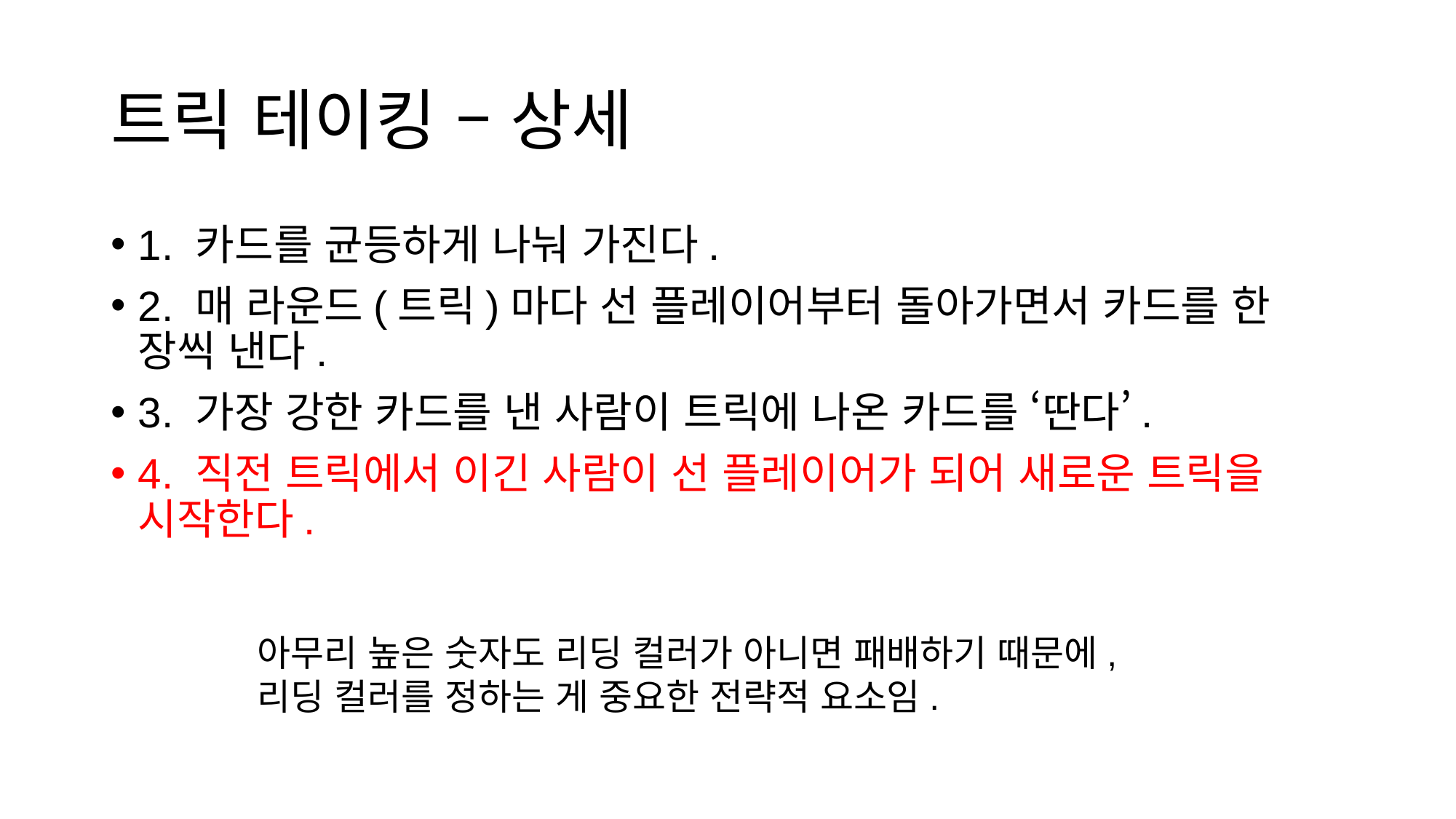

# 트릭 테이킹 – 상세
1. 카드를 균등하게 나눠 가진다.
2. 매 라운드(트릭)마다 선 플레이어부터 돌아가면서 카드를 한 장씩 낸다.
3. 가장 강한 카드를 낸 사람이 트릭에 나온 카드를 ‘딴다’.
4. 직전 트릭에서 이긴 사람이 선 플레이어가 되어 새로운 트릭을 시작한다.
아무리 높은 숫자도 리딩 컬러가 아니면 패배하기 때문에,
리딩 컬러를 정하는 게 중요한 전략적 요소임.